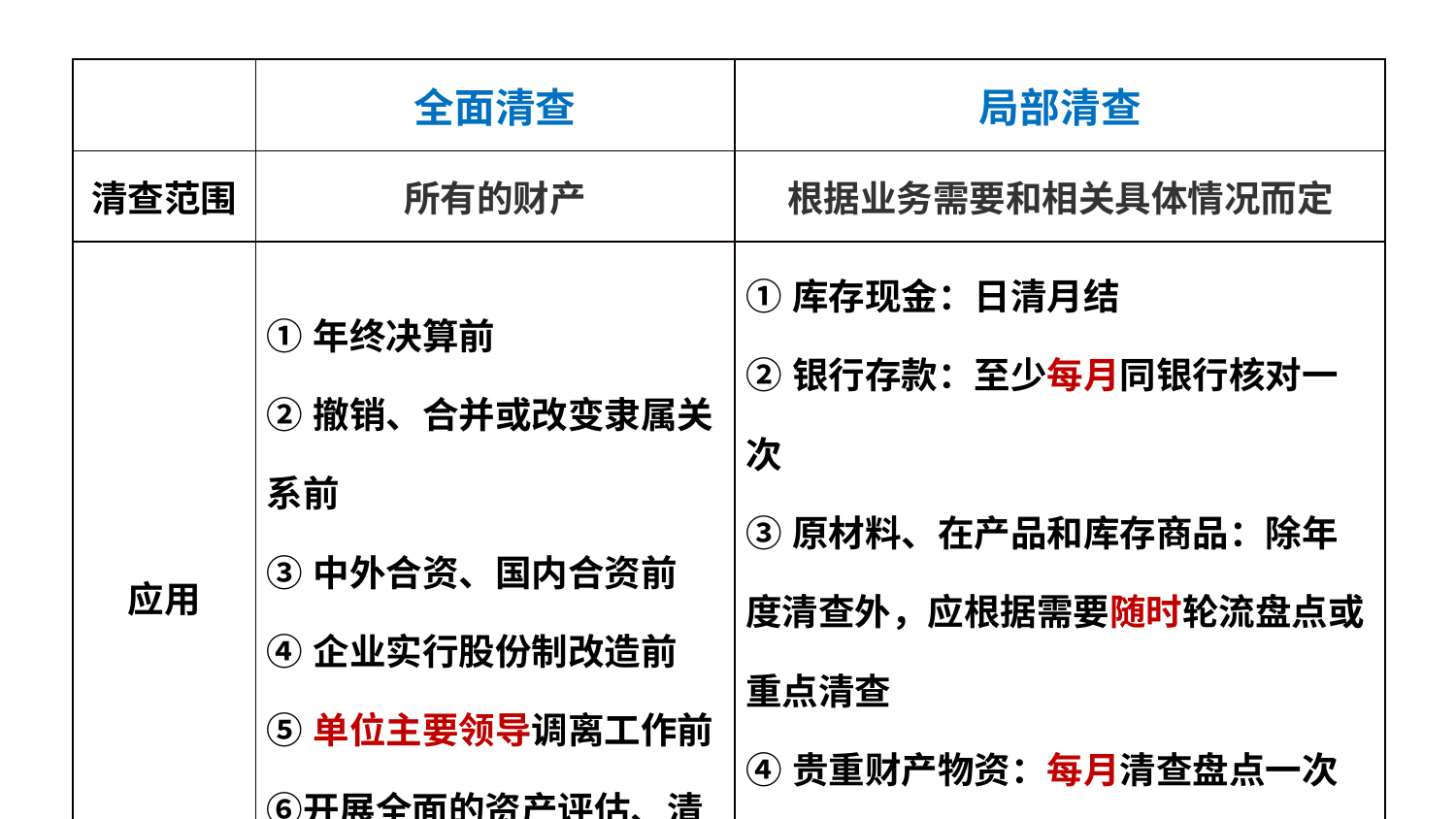

|  | 全面清查 | 局部清查 |
| --- | --- | --- |
| 清查范围 | 所有的财产 | 根据业务需要和相关具体情况而定 |
| 应用 | ①年终决算前 ②撤销、合并或改变隶属关系前 ③中外合资、国内合资前 ④企业实行股份制改造前 ⑤单位主要领导调离工作前 ⑥开展全面的资产评估、清产核资前 | ①库存现金：日清月结 ②银行存款：至少每月同银行核对一次 ③原材料、在产品和库存商品：除年度清查外，应根据需要随时轮流盘点或重点清查 ④贵重财产物资：每月清查盘点一次 ⑤债权、债务：每年至少同债权人、债务人核对一至两次 |